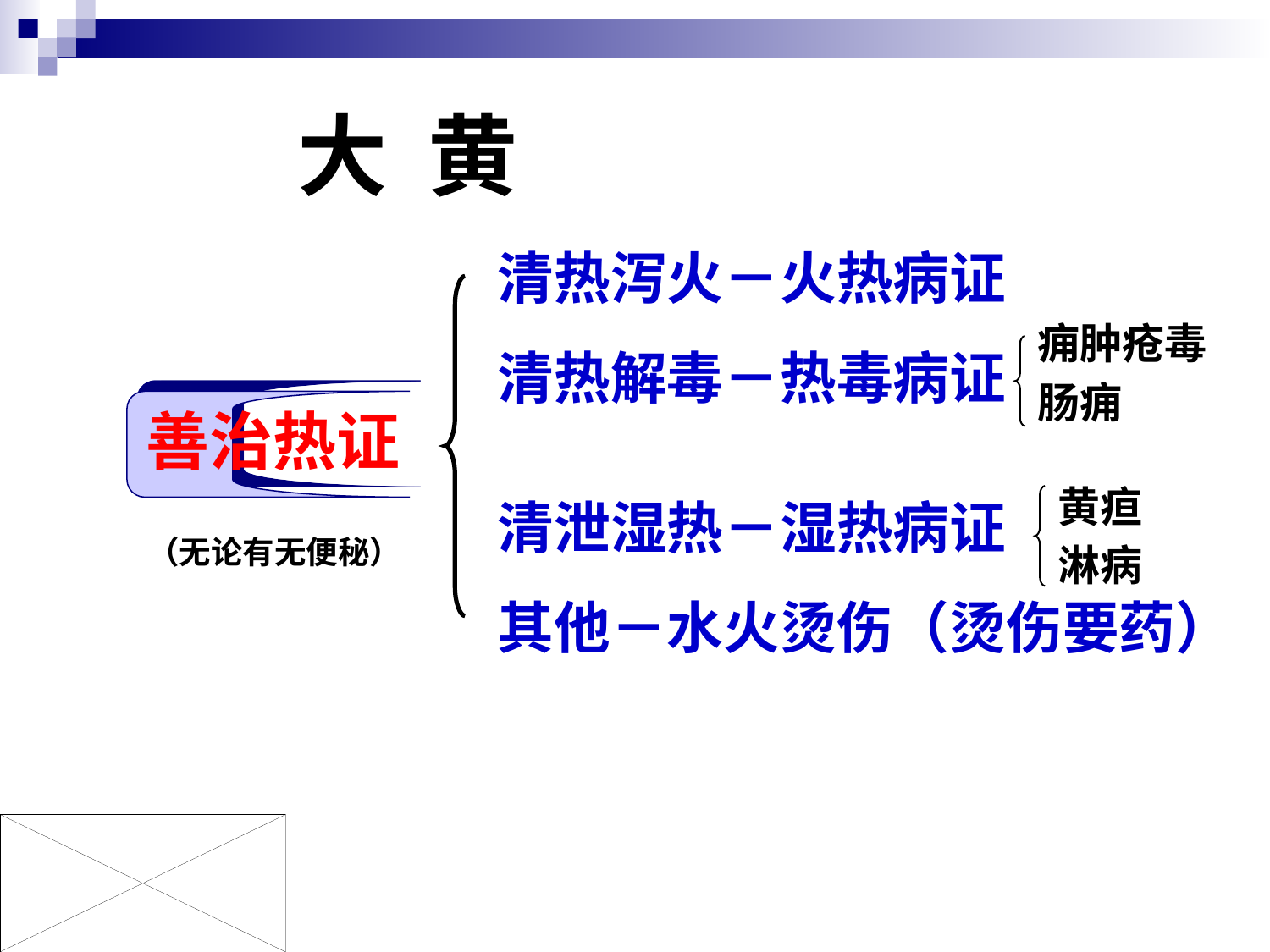

# 大  黄
清热泻火－火热病证

痈肿疮毒
肠痈
清热解毒－热毒病证

善治热证
黄疸淋病
清泄湿热－湿热病证

（无论有无便秘）
其他－水火烫伤（烫伤要药）